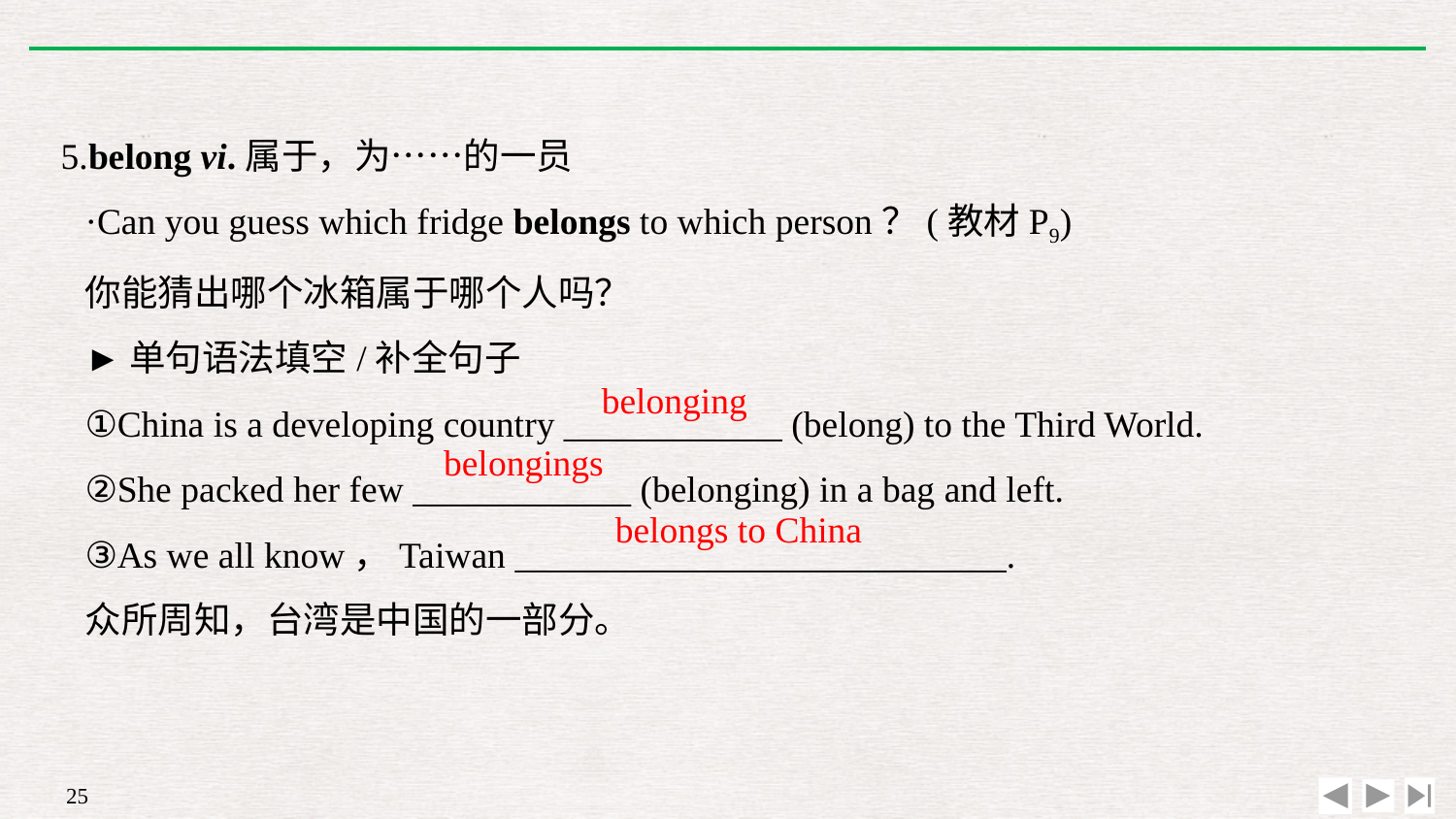

5.belong vi.属于，为……的一员
·Can you guess which fridge belongs to which person？(教材P9)
你能猜出哪个冰箱属于哪个人吗？
►单句语法填空/补全句子
①China is a developing country ____________ (belong) to the Third World.
②She packed her few ____________ (belonging) in a bag and left.
③As we all know，Taiwan ___________________________.
众所周知，台湾是中国的一部分。
belonging
belongings
belongs to China